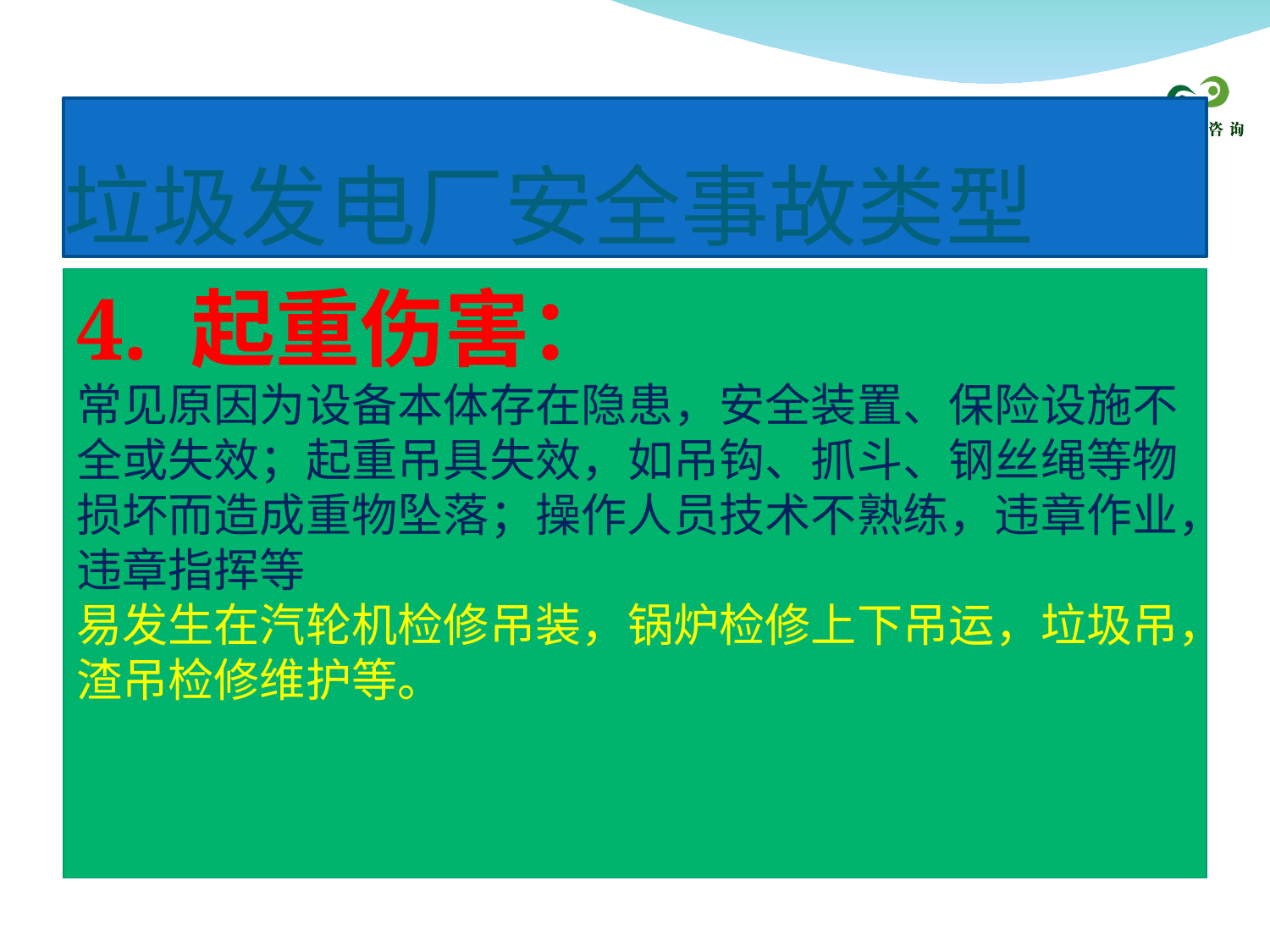

垃圾发电厂安全事故类型
4. 起重伤害：
常见原因为设备本体存在隐患，安全装置、保险设施不全或失效；起重吊具失效，如吊钩、抓斗、钢丝绳等物损坏而造成重物坠落；操作人员技术不熟练，违章作业，违章指挥等
易发生在汽轮机检修吊装，锅炉检修上下吊运，垃圾吊，渣吊检修维护等。